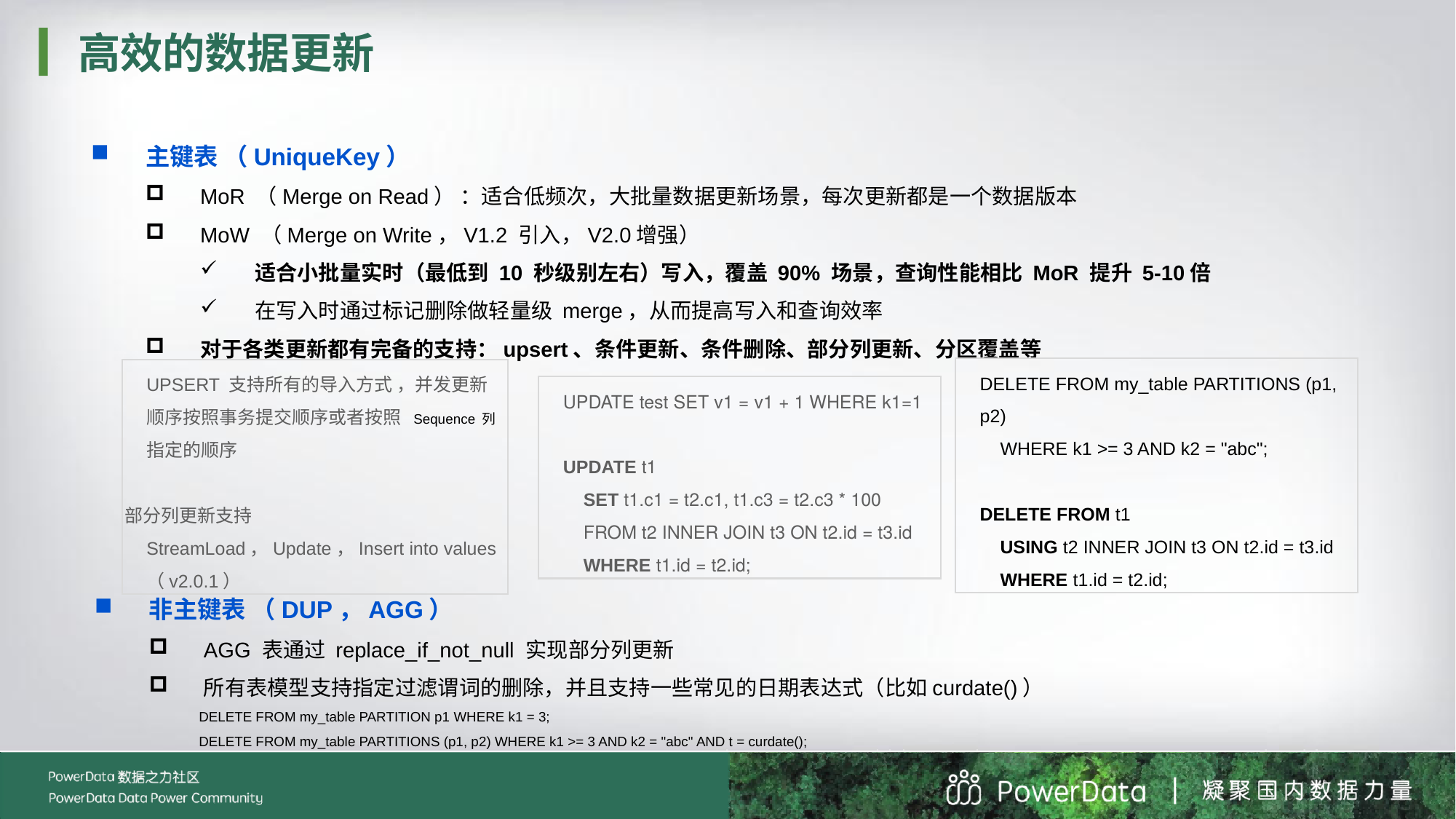

# 高效的数据更新
主键表 （UniqueKey）
MoR （Merge on Read） ：适合低频次，大批量数据更新场景，每次更新都是一个数据版本
MoW （Merge on Write，V1.2 引入，V2.0增强）
适合小批量实时（最低到 10 秒级别左右）写入，覆盖 90% 场景，查询性能相比 MoR 提升 5-10倍
在写入时通过标记删除做轻量级 merge，从而提高写入和查询效率
对于各类更新都有完备的支持：upsert、条件更新、条件删除、部分列更新、分区覆盖等
DELETE FROM my_table PARTITIONS (p1, p2)
    WHERE k1 >= 3 AND k2 = "abc";

DELETE FROM t1
    USING t2 INNER JOIN t3 ON t2.id = t3.id
    WHERE t1.id = t2.id;
UPSERT 支持所有的导入方式 ，并发更新顺序按照事务提交顺序或者按照  Sequence 列指定的顺序

部分列更新支持 StreamLoad，Update，Insert into values （v2.0.1）
UPDATE test SET v1 = v1 + 1 WHERE k1=1

UPDATE t1
    SET t1.c1 = t2.c1, t1.c3 = t2.c3 * 100
    FROM t2 INNER JOIN t3 ON t2.id = t3.id
    WHERE t1.id = t2.id;
非主键表 （DUP，AGG）
AGG 表通过 replace_if_not_null 实现部分列更新
所有表模型支持指定过滤谓词的删除，并且支持一些常见的日期表达式（比如curdate()）
             DELETE FROM my_table PARTITION p1 WHERE k1 = 3;
             DELETE FROM my_table PARTITIONS (p1, p2) WHERE k1 >= 3 AND k2 = "abc" AND t = curdate();